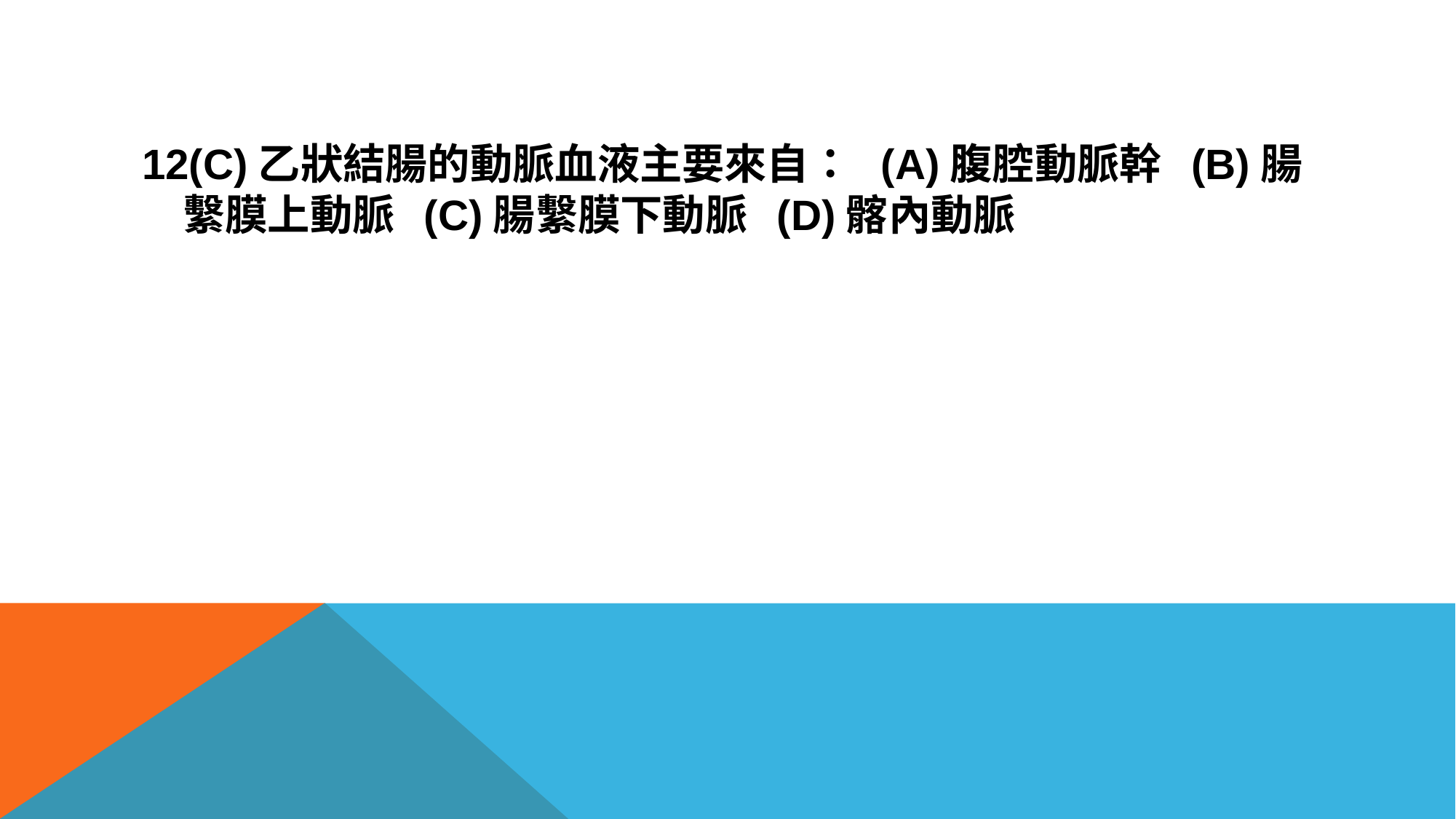

#
12(C)乙狀結腸的動脈血液主要來自：  (A)腹腔動脈幹  (B)腸繫膜上動脈  (C)腸繫膜下動脈  (D)髂內動脈